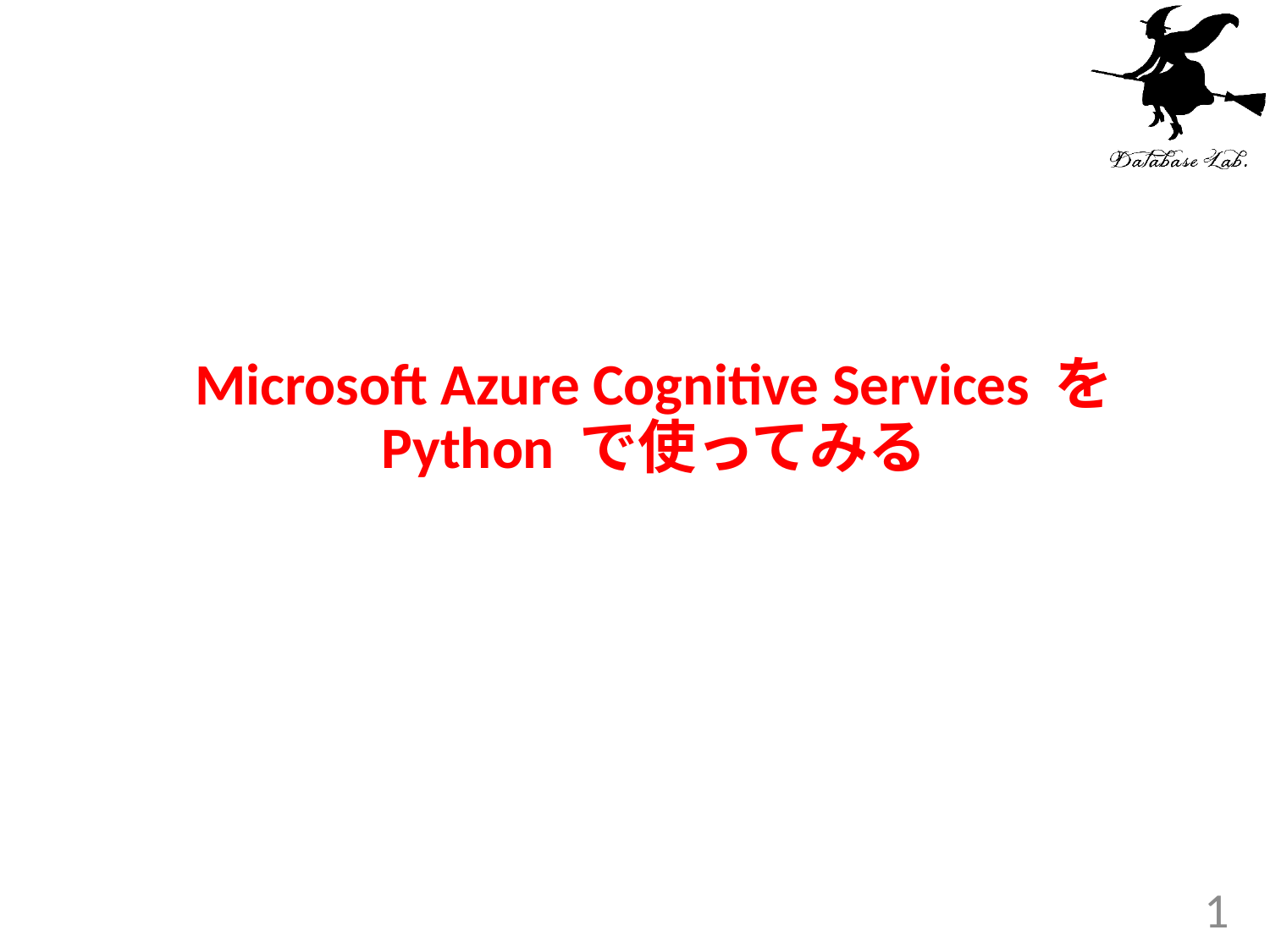

# Microsoft Azure Cognitive Services を Python で使ってみる

1